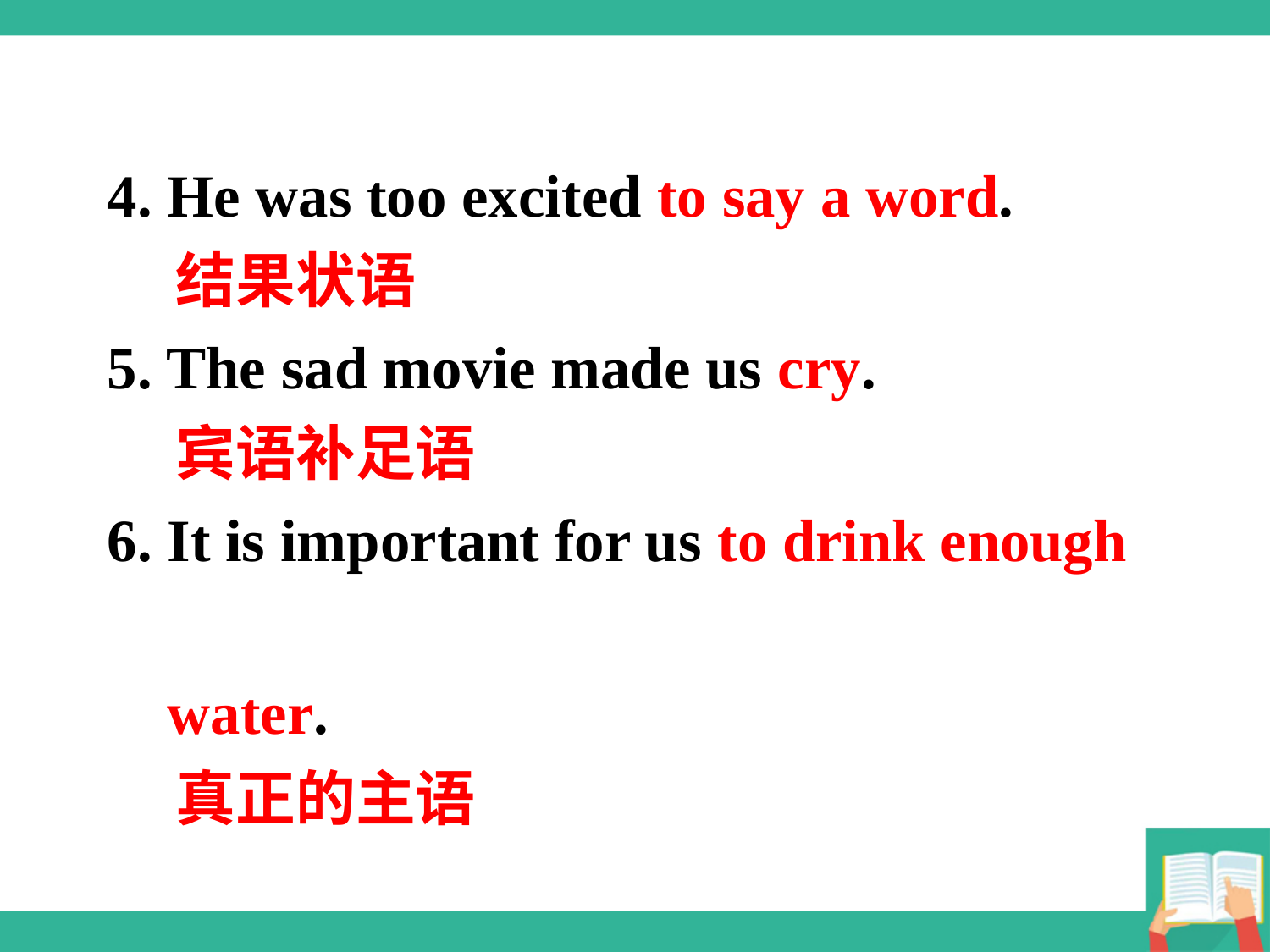

4. He was too excited to say a word.
    结果状语
5. The sad movie made us cry.
    宾语补足语
6. It is important for us to drink enough
    water.
    真正的主语